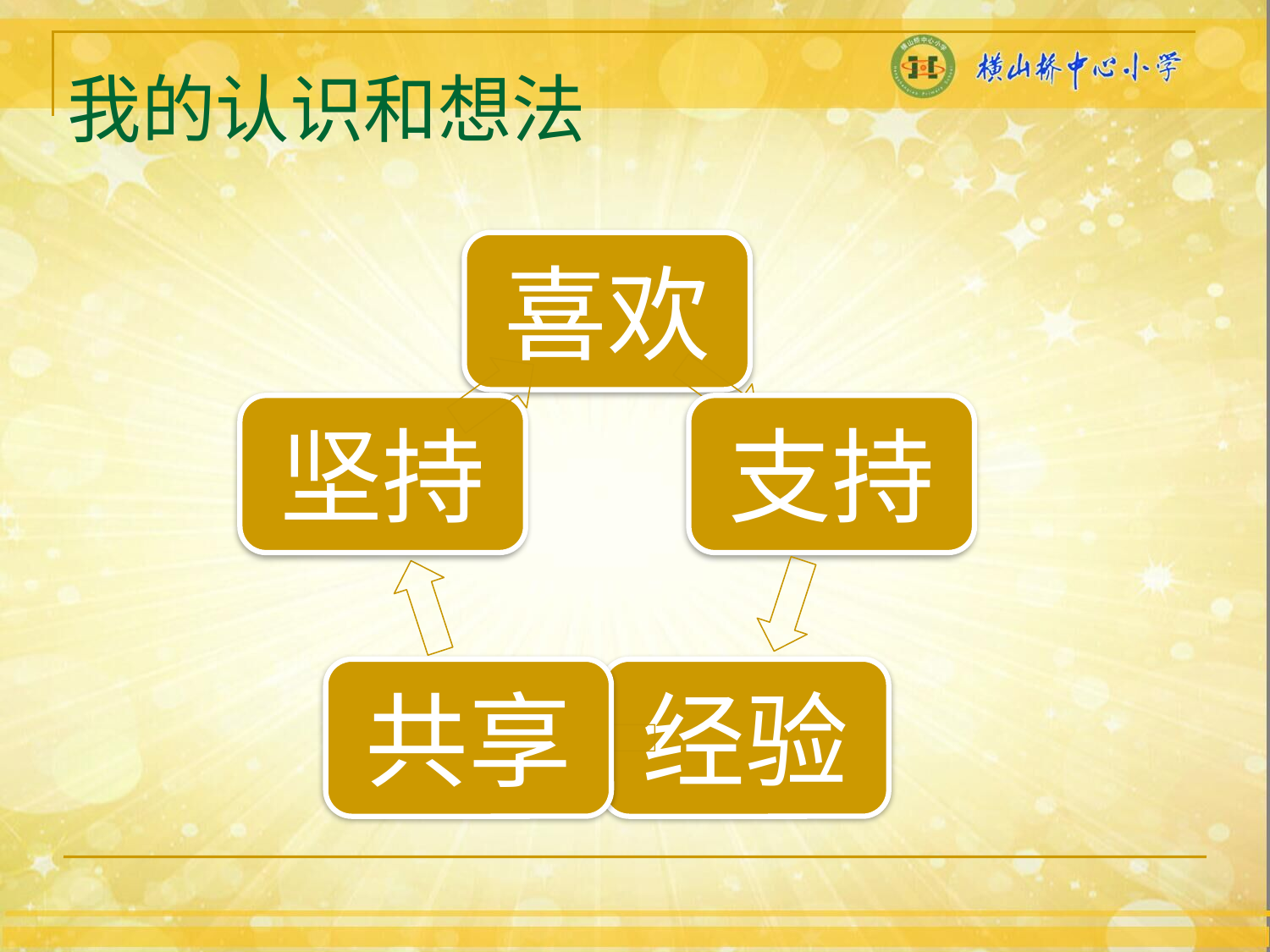

# 我的认识和想法
喜欢
支持
经验
共享
坚持